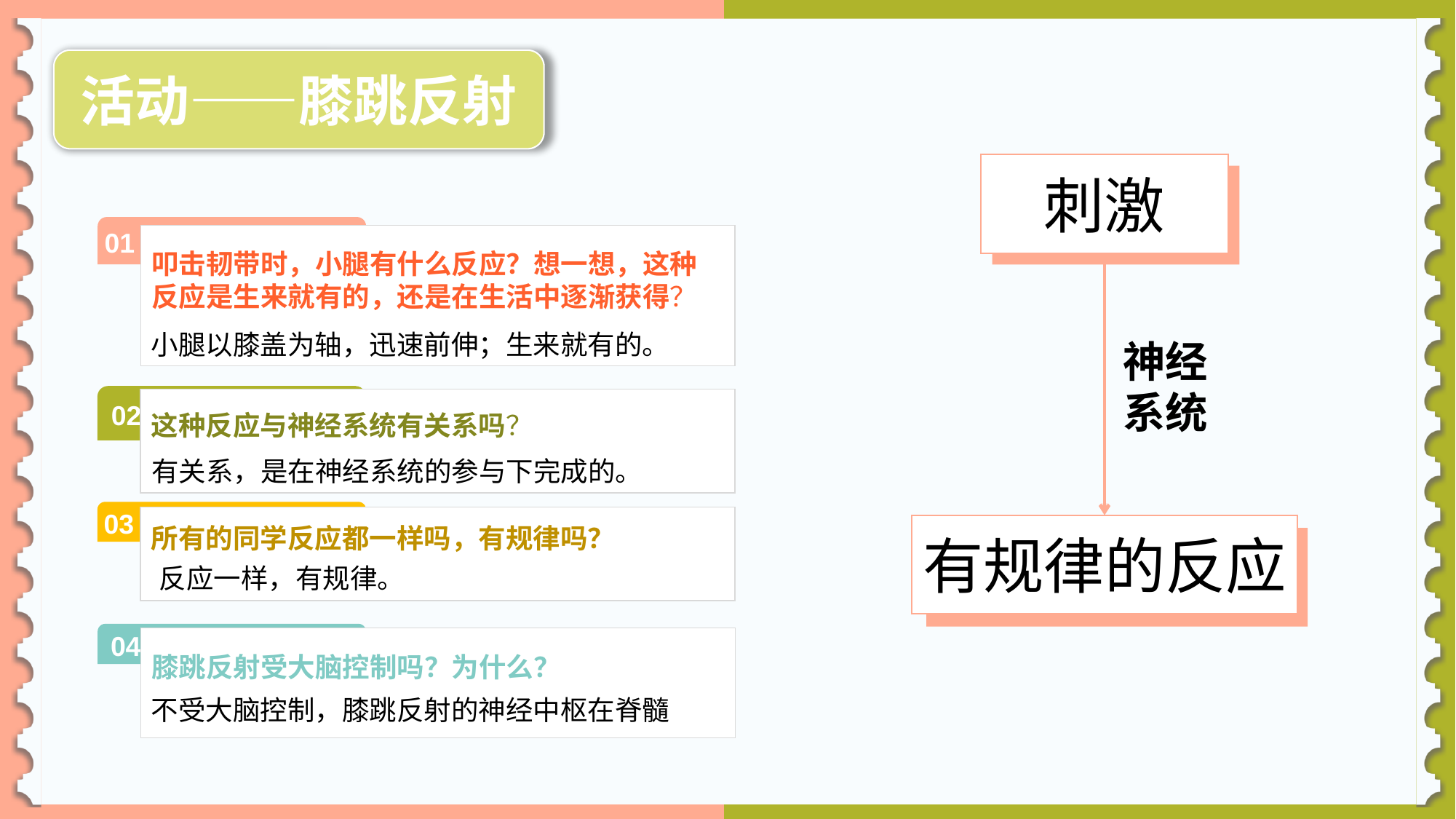

活动——膝跳反射
刺激
刺激
01
叩击韧带时，小腿有什么反应？想一想，这种反应是生来就有的，还是在生活中逐渐获得？

小腿以膝盖为轴，迅速前伸；生来就有的。
神经系统
02
这种反应与神经系统有关系吗？

有关系，是在神经系统的参与下完成的。
03
所有的同学反应都一样吗，有规律吗？

有规律的反应
刺激
反应一样，有规律。
04
膝跳反射受大脑控制吗？为什么？

不受大脑控制，膝跳反射的神经中枢在脊髓